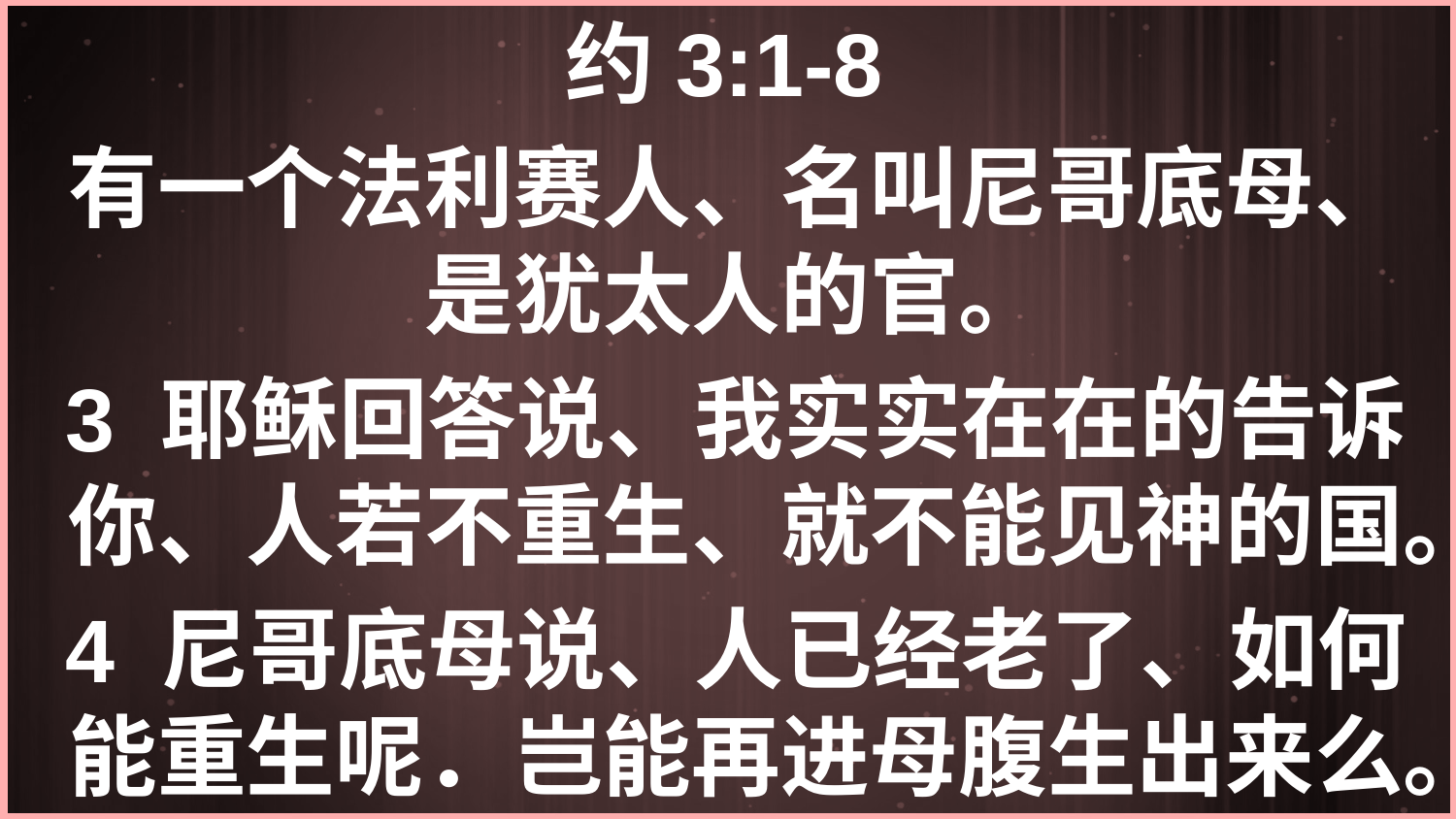

约3:1-8
有一个法利赛人、名叫尼哥底母、是犹太人的官。
3 耶稣回答说、我实实在在的告诉你、人若不重生、就不能见神的国。
4 尼哥底母说、人已经老了、如何能重生呢．岂能再进母腹生出来么。